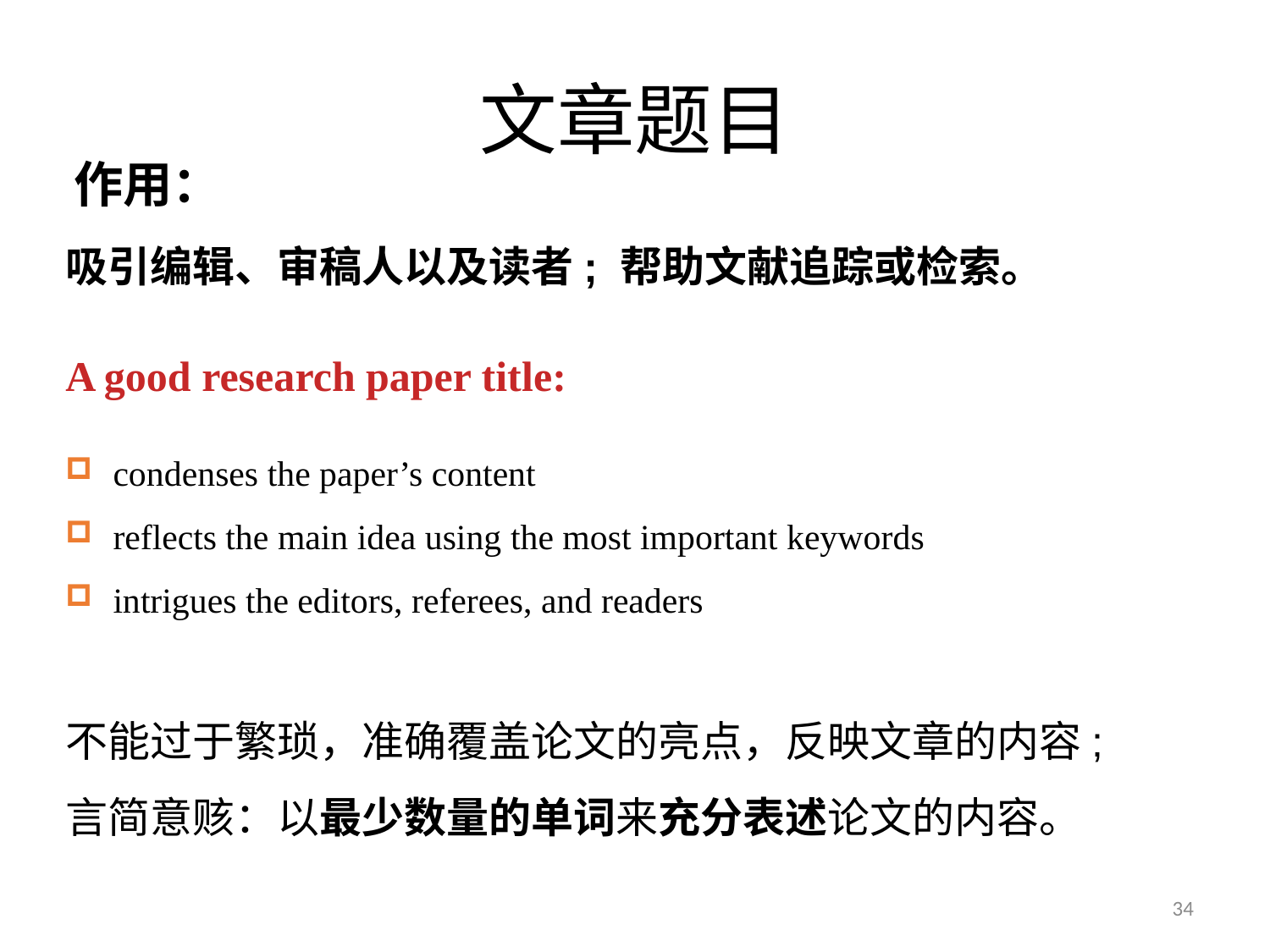

# 文章题目
作用：
吸引编辑、审稿人以及读者; 帮助文献追踪或检索。
A good research paper title:
condenses the paper’s content
reflects the main idea using the most important keywords
intrigues the editors, referees, and readers
不能过于繁琐，准确覆盖论文的亮点，反映文章的内容;
言简意赅：以最少数量的单词来充分表述论文的内容。
34